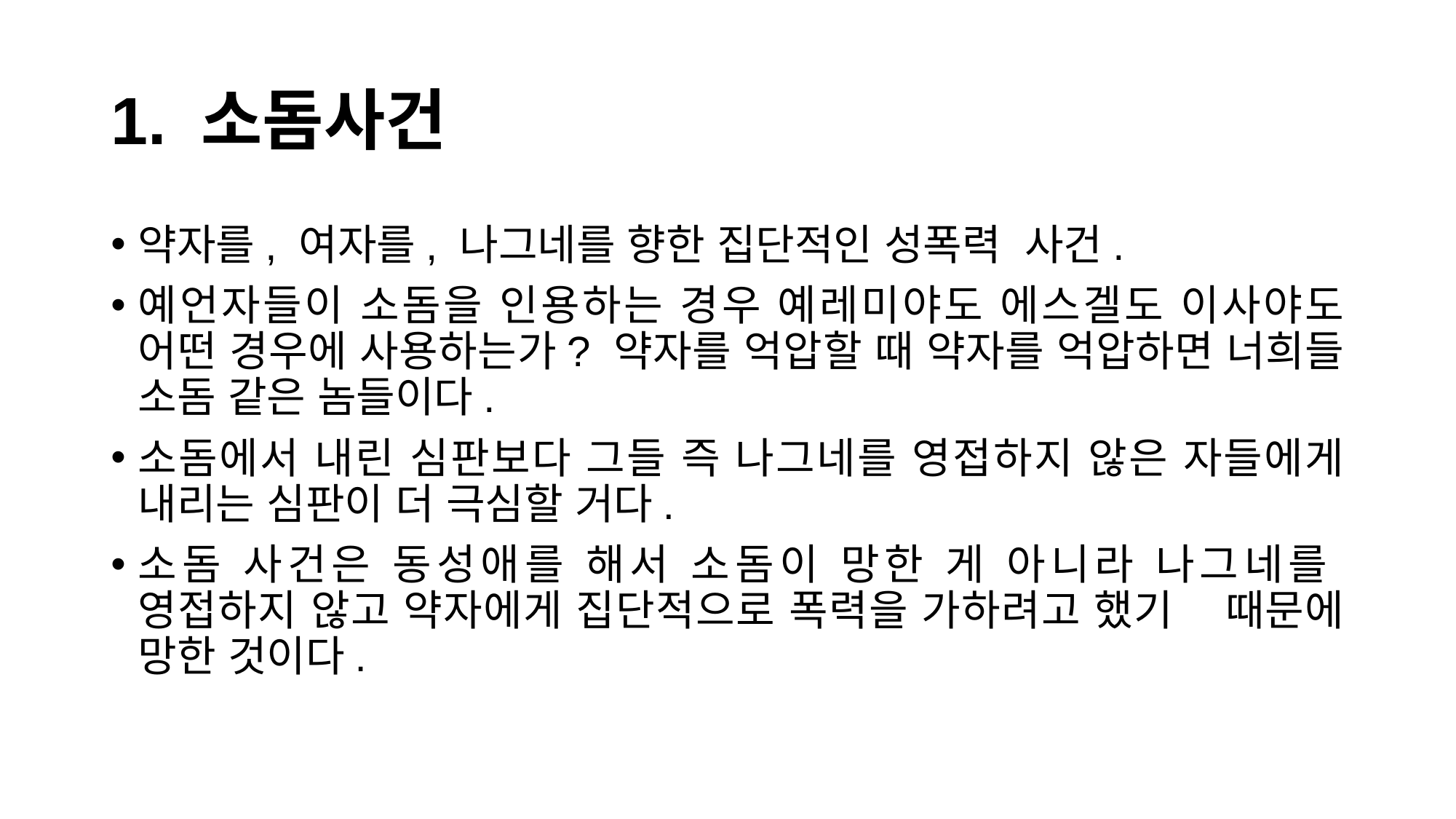

# 1. 소돔사건
약자를, 여자를, 나그네를 향한 집단적인 성폭력  사건.
예언자들이 소돔을 인용하는 경우 예레미야도 에스겔도 이사야도 어떤 경우에 사용하는가? 약자를 억압할 때 약자를 억압하면 너희들 소돔 같은 놈들이다.
소돔에서 내린 심판보다 그들 즉 나그네를 영접하지 않은 자들에게 내리는 심판이 더 극심할 거다.
소돔 사건은 동성애를 해서 소돔이 망한 게 아니라 나그네를  영접하지 않고 약자에게 집단적으로 폭력을 가하려고 했기    때문에 망한 것이다.